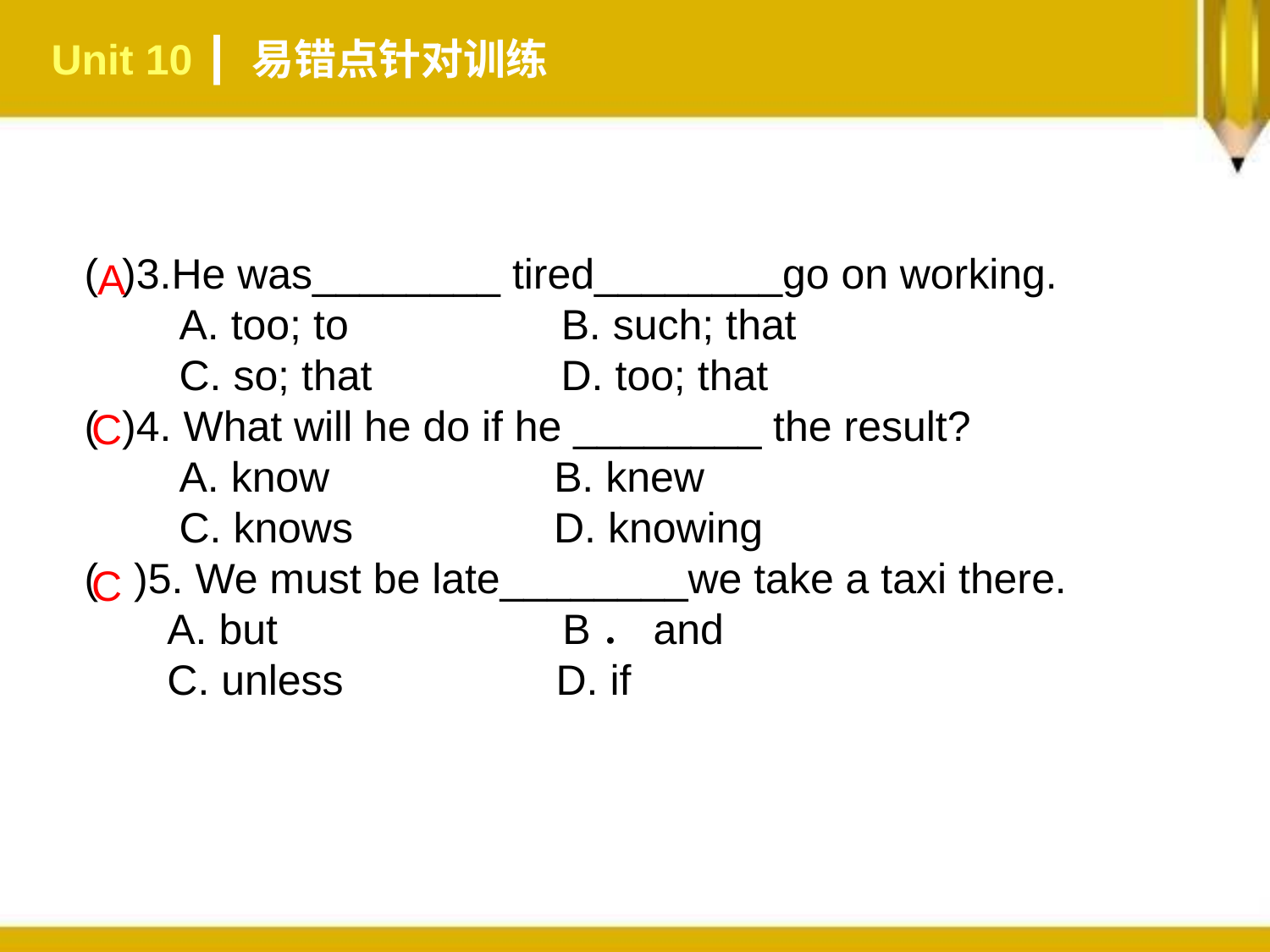

Unit 10 ┃ 易错点针对训练
(  )3.He was________ tired________go on working.
        A. too; to                  B. such; that
        C. so; that                D. too; that
(  )4. What will he do if he ________ the result?
        A. know                   B. knew
        C. knows                 D. knowing
(   )5. We must be late________we take a taxi there.
       A. but                        B．and
       C. unless                  D. if
A
 C
 C